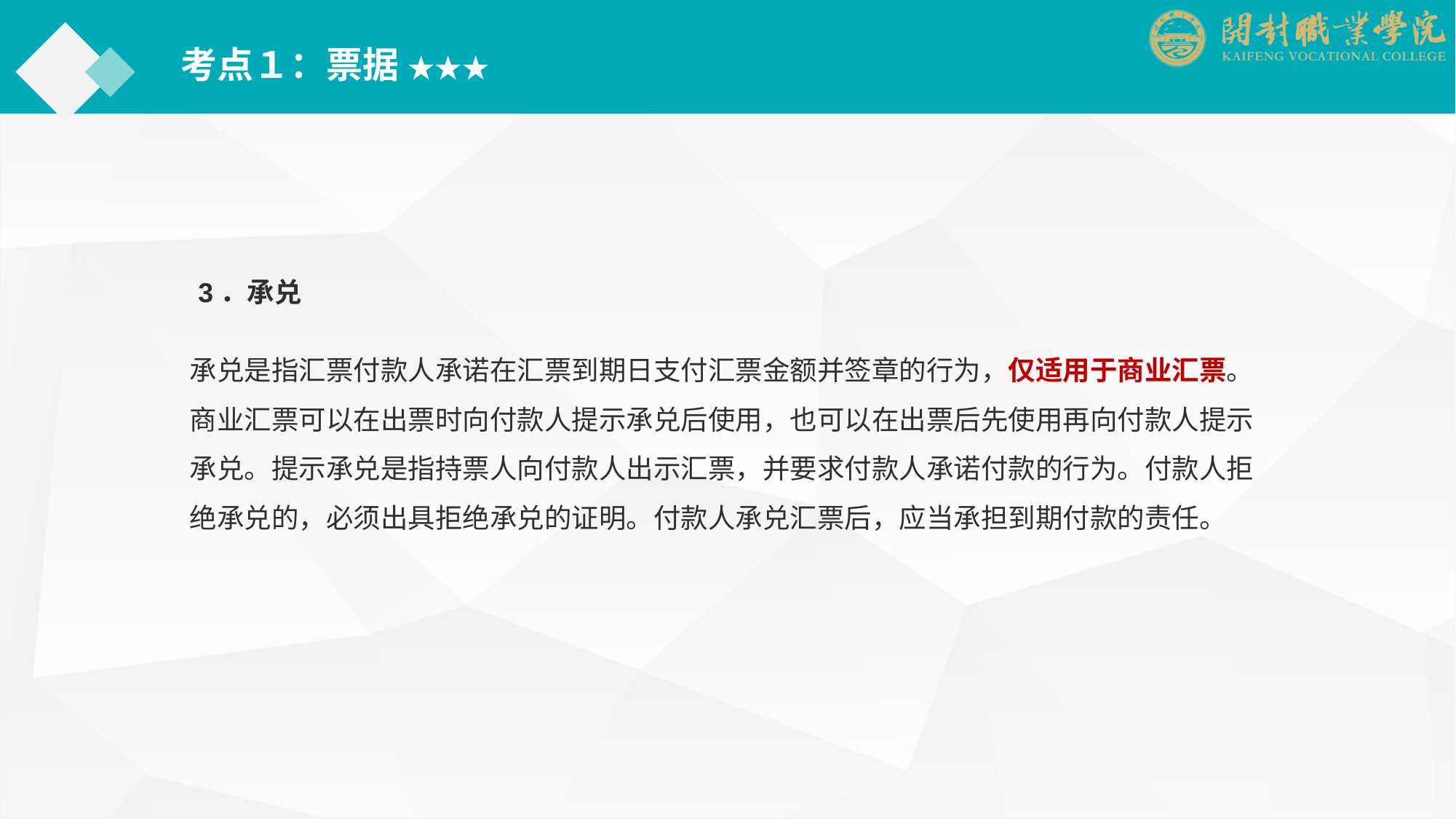

考点１：票据 ★★★
3．承兑
承兑是指汇票付款人承诺在汇票到期日支付汇票金额并签章的行为，仅适用于商业汇票。商业汇票可以在出票时向付款人提示承兑后使用，也可以在出票后先使用再向付款人提示承兑。提示承兑是指持票人向付款人出示汇票，并要求付款人承诺付款的行为。付款人拒绝承兑的，必须出具拒绝承兑的证明。付款人承兑汇票后，应当承担到期付款的责任。